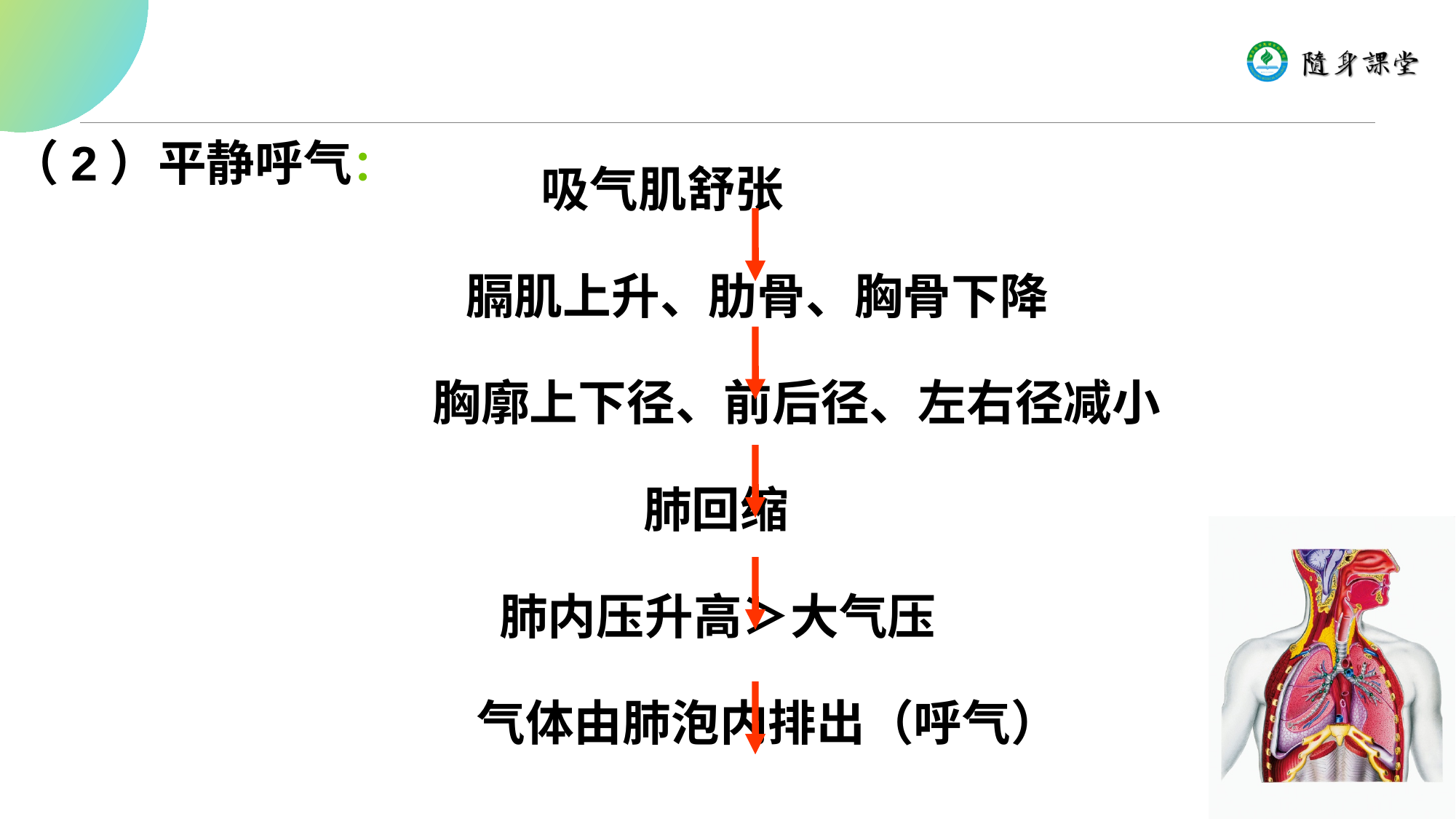

（2）平静呼气：

                      吸气肌舒张

     膈肌上升、肋骨、胸骨下降

  胸廓上下径、前后径、左右径减小

                     肺回缩

        肺内压升高＞大气压

      气体由肺泡内排出（呼气）